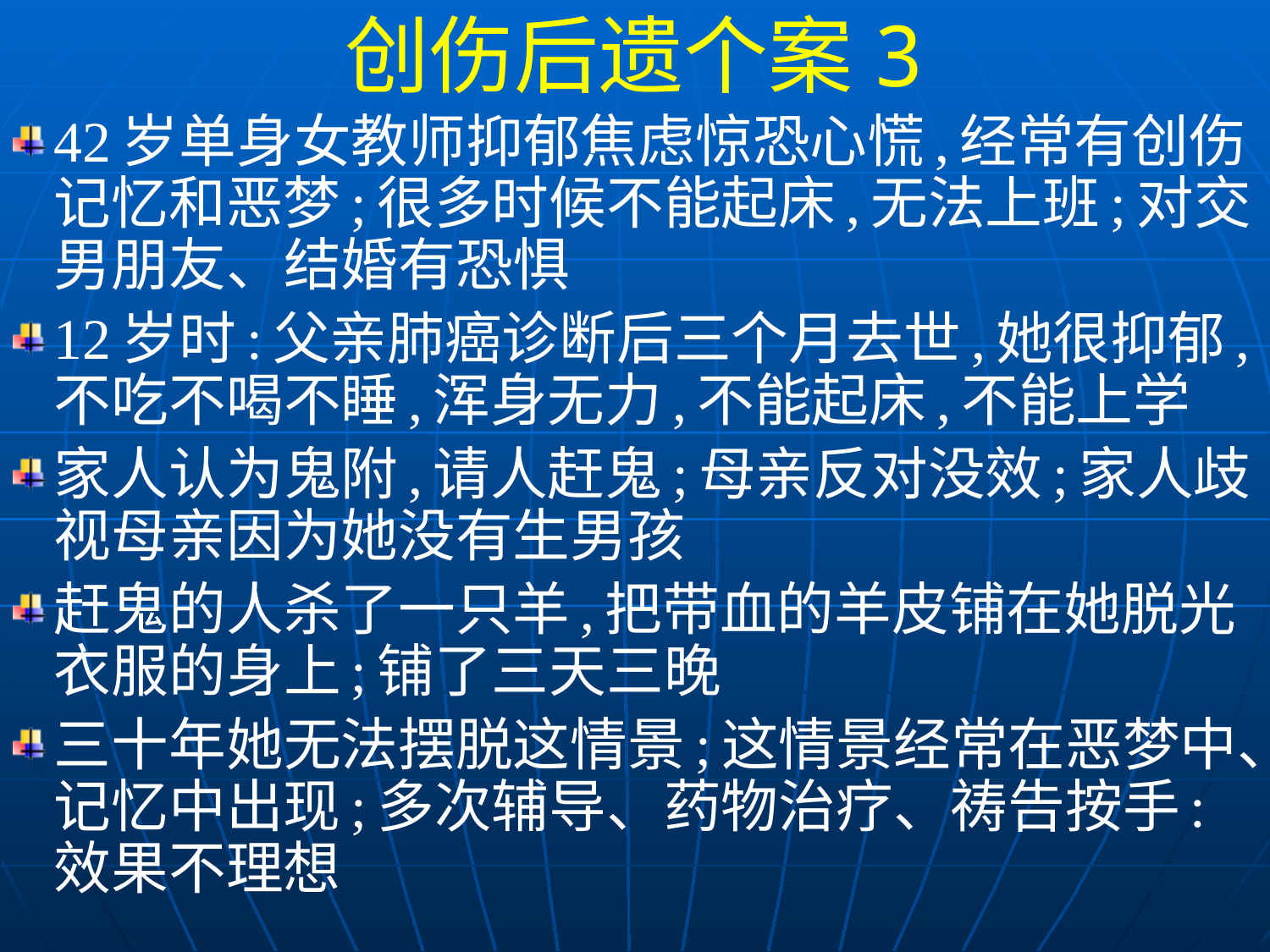

创伤后遗个案3
42岁单身女教师抑郁焦虑惊恐心慌,经常有创伤记忆和恶梦;很多时候不能起床,无法上班;对交男朋友、结婚有恐惧
12岁时:父亲肺癌诊断后三个月去世,她很抑郁,不吃不喝不睡,浑身无力,不能起床,不能上学
家人认为鬼附,请人赶鬼;母亲反对没效;家人歧视母亲因为她没有生男孩
赶鬼的人杀了一只羊,把带血的羊皮铺在她脱光衣服的身上;铺了三天三晚
三十年她无法摆脱这情景;这情景经常在恶梦中、记忆中出现;多次辅导、药物治疗、祷告按手:效果不理想